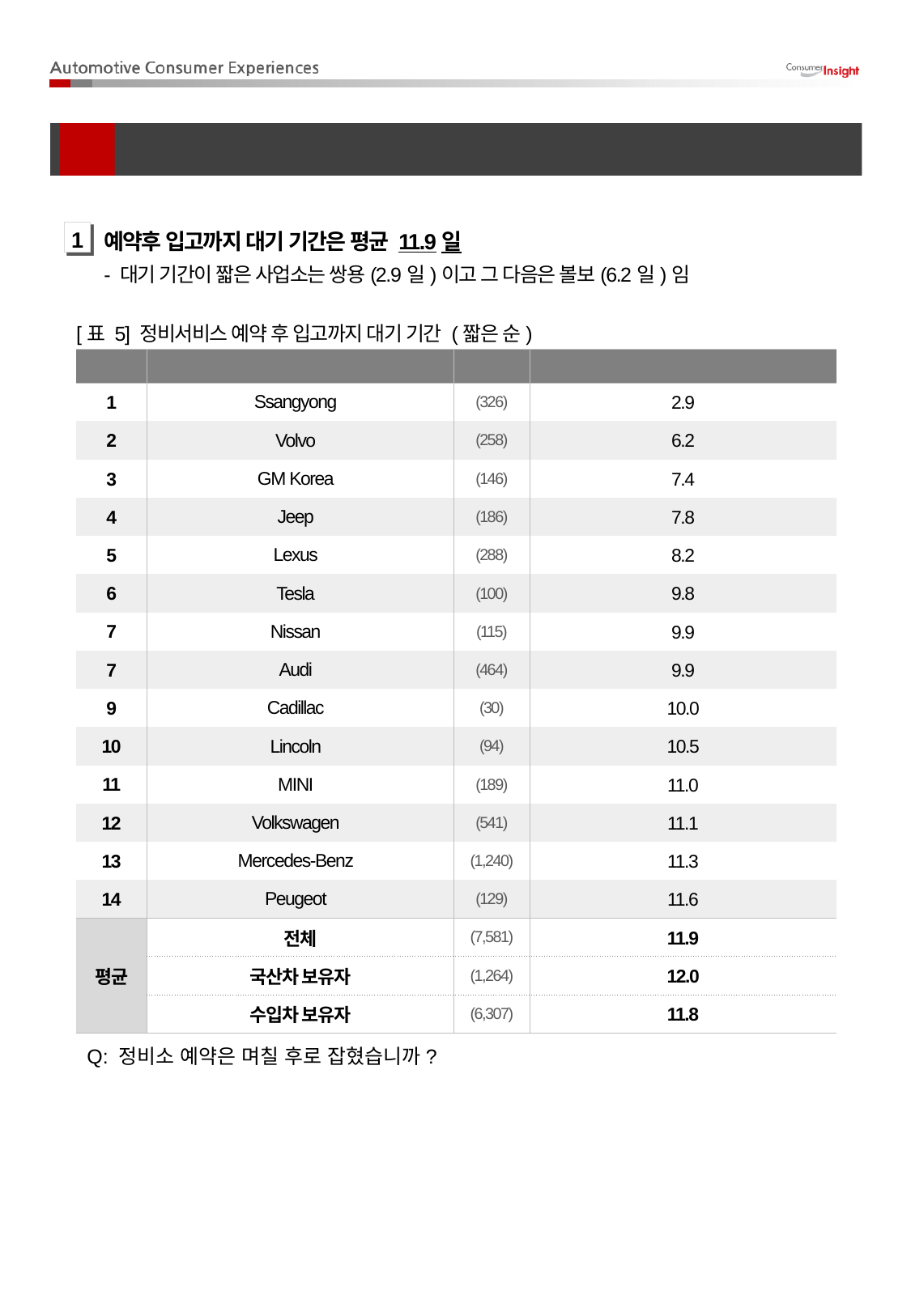

입고/상담 과정
02
예약후 입고까지 대기 기간은 평균 11.9일
- 대기 기간이 짧은 사업소는 쌍용(2.9일)이고 그 다음은 볼보(6.2일)임
1
[표 5] 정비서비스 예약 후 입고까지 대기 기간 (짧은 순)
| Rank | Brand | (N) | 대기 기간(일) |
| --- | --- | --- | --- |
| 1 | Ssangyong | (326) | 2.9 |
| 2 | Volvo | (258) | 6.2 |
| 3 | GM Korea | (146) | 7.4 |
| 4 | Jeep | (186) | 7.8 |
| 5 | Lexus | (288) | 8.2 |
| 6 | Tesla | (100) | 9.8 |
| 7 | Nissan | (115) | 9.9 |
| 7 | Audi | (464) | 9.9 |
| 9 | Cadillac | (30) | 10.0 |
| 10 | Lincoln | (94) | 10.5 |
| 11 | MINI | (189) | 11.0 |
| 12 | Volkswagen | (541) | 11.1 |
| 13 | Mercedes-Benz | (1,240) | 11.3 |
| 14 | Peugeot | (129) | 11.6 |
| 평균 | 전체 | (7,581) | 11.9 |
|  | 국산차 보유자 | (1,264) | 12.0 |
|  | 수입차 보유자 | (6,307) | 11.8 |
Q: 정비소 예약은 며칠 후로 잡혔습니까?